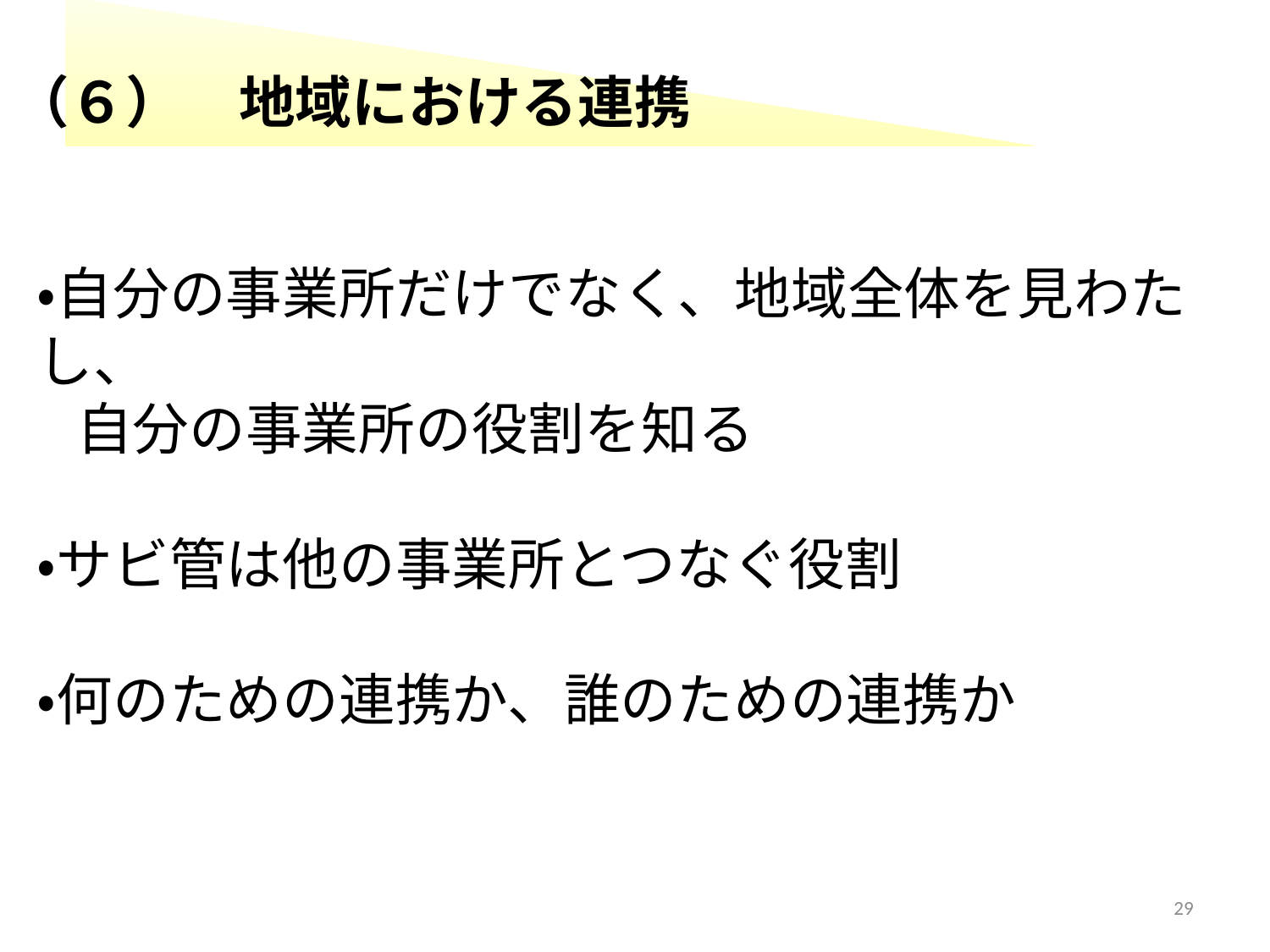

（６）　地域における連携
・自分の事業所だけでなく、地域全体を見わたし、
  自分の事業所の役割を知る

・サビ管は他の事業所とつなぐ役割

・何のための連携か、誰のための連携か
29